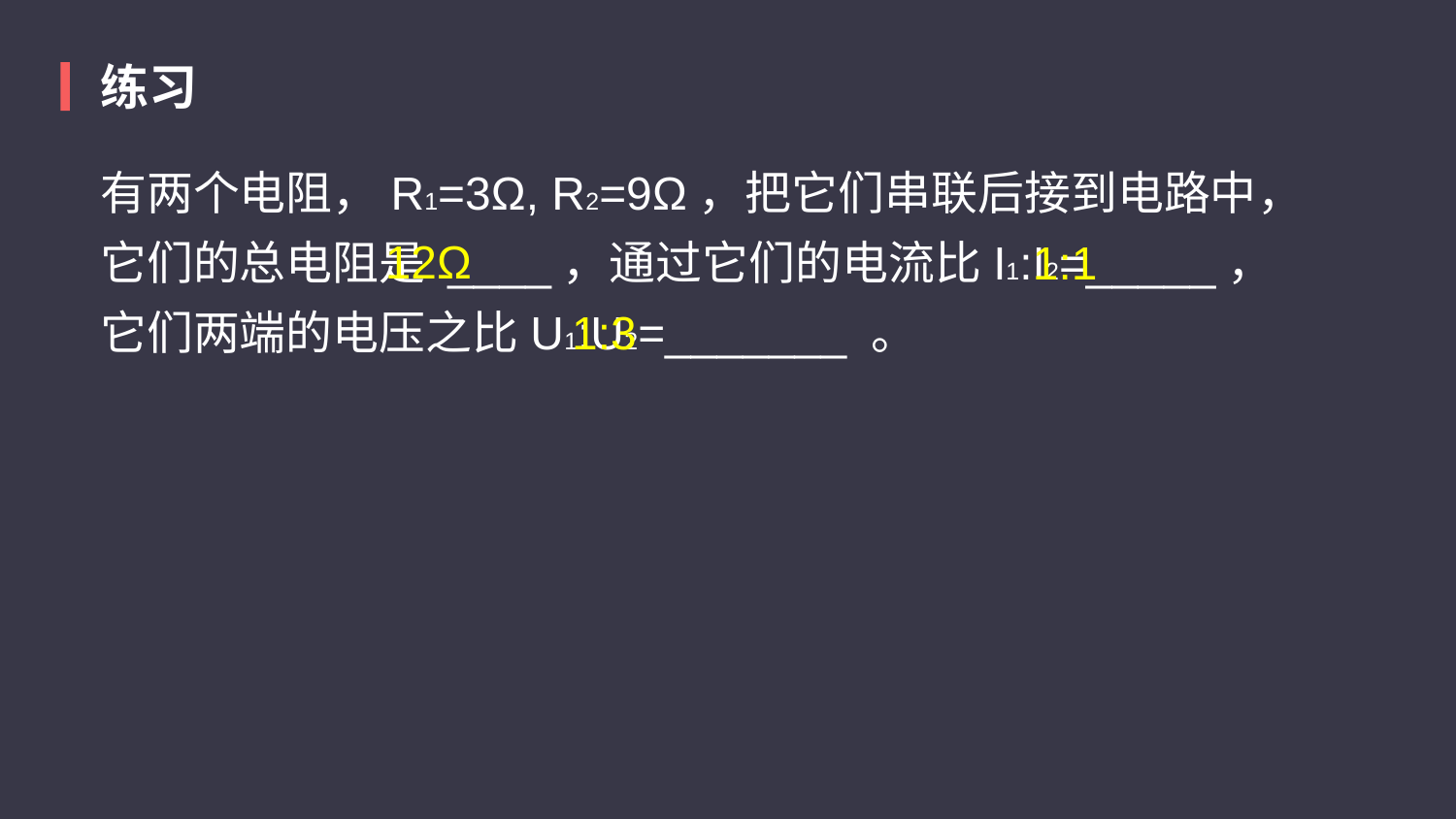

练习

有两个电阻，R1=3Ω, R2=9Ω，把它们串联后接到电路中，它们的总电阻是 ____，通过它们的电流比I1:I2=_____，它们两端的电压之比U1:U2=_______ 。
12Ω
1:1
1:3